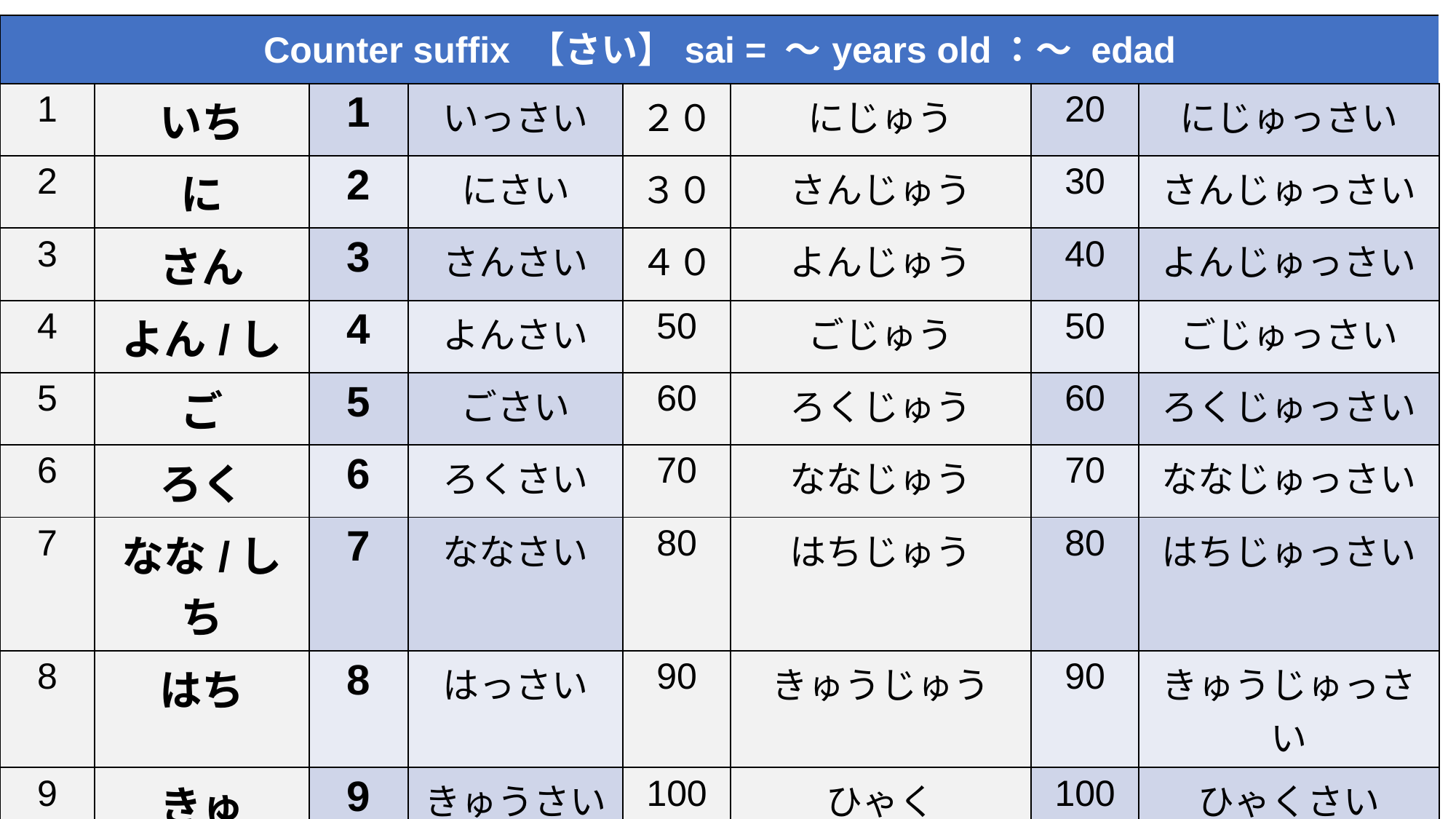

#
| Counter suffix 【さい】sai = ～years old：～ edad |  |  | さい |  |  |  |  |
| --- | --- | --- | --- | --- | --- | --- | --- |
| 1 | いち | 1 | いっさい | ２０ | にじゅう | 20 | にじゅっさい |
| 2 | に | 2 | にさい | ３０ | さんじゅう | 30 | さんじゅっさい |
| 3 | さん | 3 | さんさい | ４０ | よんじゅう | 40 | よんじゅっさい |
| 4 | よん/し | 4 | よんさい | 50 | ごじゅう | 50 | ごじゅっさい |
| 5 | ご | 5 | ごさい | 60 | ろくじゅう | 60 | ろくじゅっさい |
| 6 | ろく | 6 | ろくさい | 70 | ななじゅう | 70 | ななじゅっさい |
| 7 | なな/しち | 7 | ななさい | 80 | はちじゅう | 80 | はちじゅっさい |
| 8 | はち | 8 | はっさい | 90 | きゅうじゅう | 90 | きゅうじゅっさい |
| 9 | きゅう/く | 9 | きゅうさい | 100 | ひゃく | 100 | ひゃくさい |
| 10 | じゅう | 10 | じゅっさい | ※10さい＝「じっさい」　※２０さい＝「はたち」 |  |  |  |
| なんさい です　か。　　　１０さいです。 |  |  | なんさい |  |  |  |  |